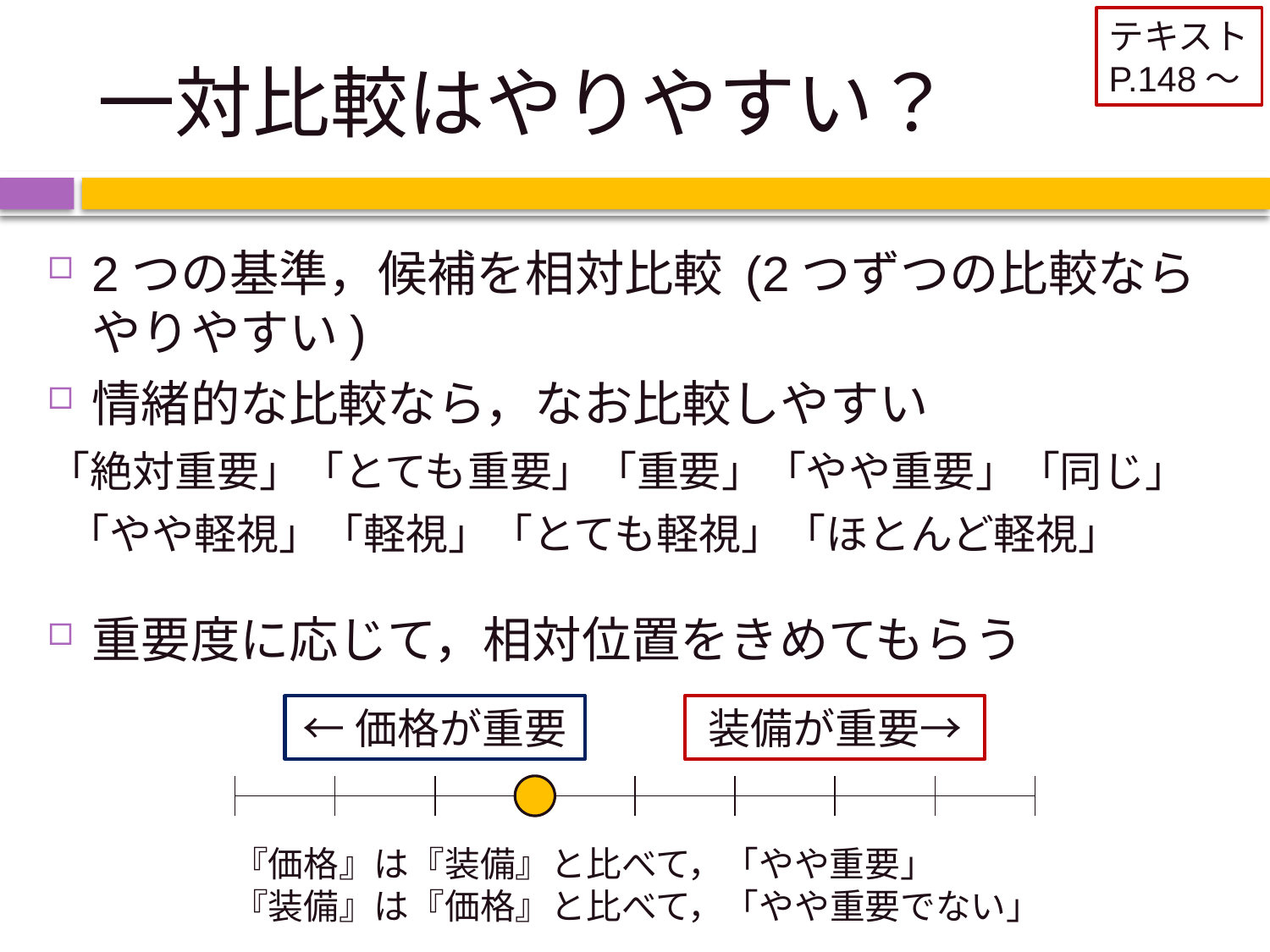

テキスト
P.148～
# 一対比較はやりやすい？
2つの基準，候補を相対比較 (2つずつの比較ならやりやすい)
情緒的な比較なら，なお比較しやすい
「絶対重要」「とても重要」「重要」「やや重要」「同じ」
 「やや軽視」「軽視」「とても軽視」「ほとんど軽視」

重要度に応じて，相対位置をきめてもらう
←価格が重要
装備が重要→

『価格』は『装備』と比べて，「やや重要」
『装備』は『価格』と比べて，「やや重要でない」